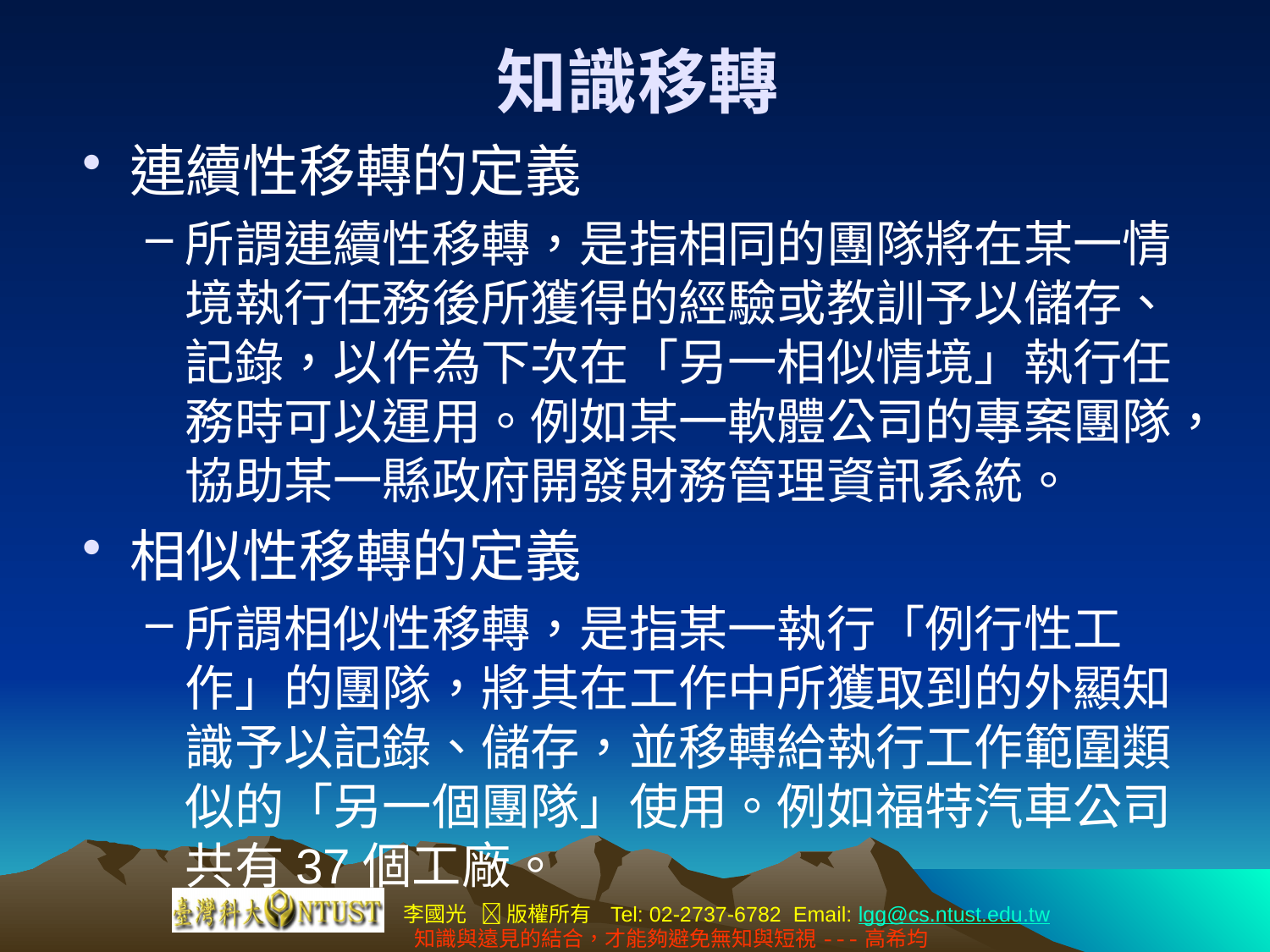

# 知識移轉
連續性移轉的定義
所謂連續性移轉，是指相同的團隊將在某一情境執行任務後所獲得的經驗或教訓予以儲存、記錄，以作為下次在「另一相似情境」執行任務時可以運用。例如某一軟體公司的專案團隊，協助某一縣政府開發財務管理資訊系統。
相似性移轉的定義
所謂相似性移轉，是指某一執行「例行性工作」的團隊，將其在工作中所獲取到的外顯知識予以記錄、儲存，並移轉給執行工作範圍類似的「另一個團隊」使用。例如福特汽車公司共有37個工廠。